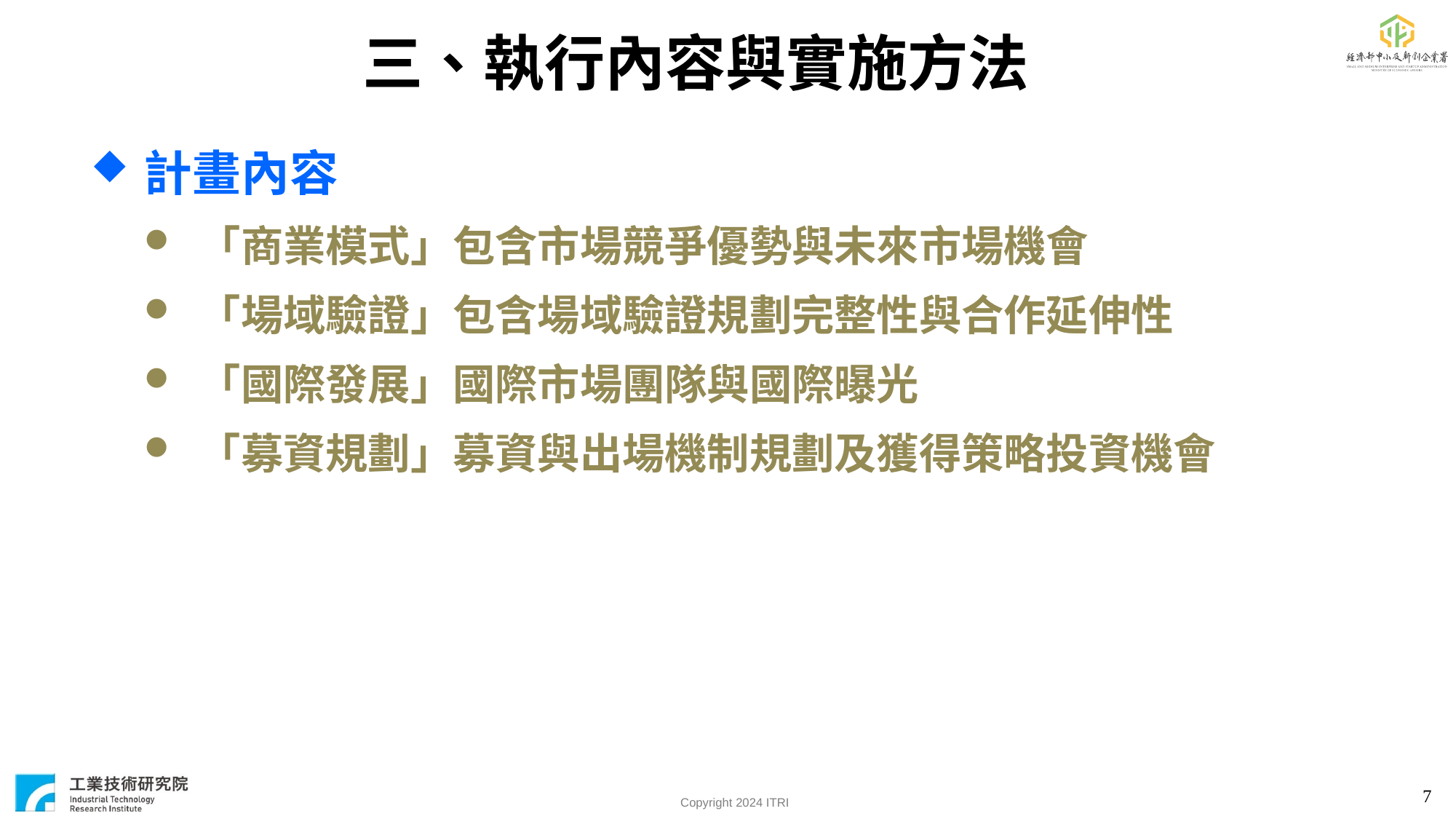

三、執行內容與實施方法
計畫內容
「商業模式」包含市場競爭優勢與未來市場機會
「場域驗證」包含場域驗證規劃完整性與合作延伸性
「國際發展」國際市場團隊與國際曝光
「募資規劃」募資與出場機制規劃及獲得策略投資機會
7